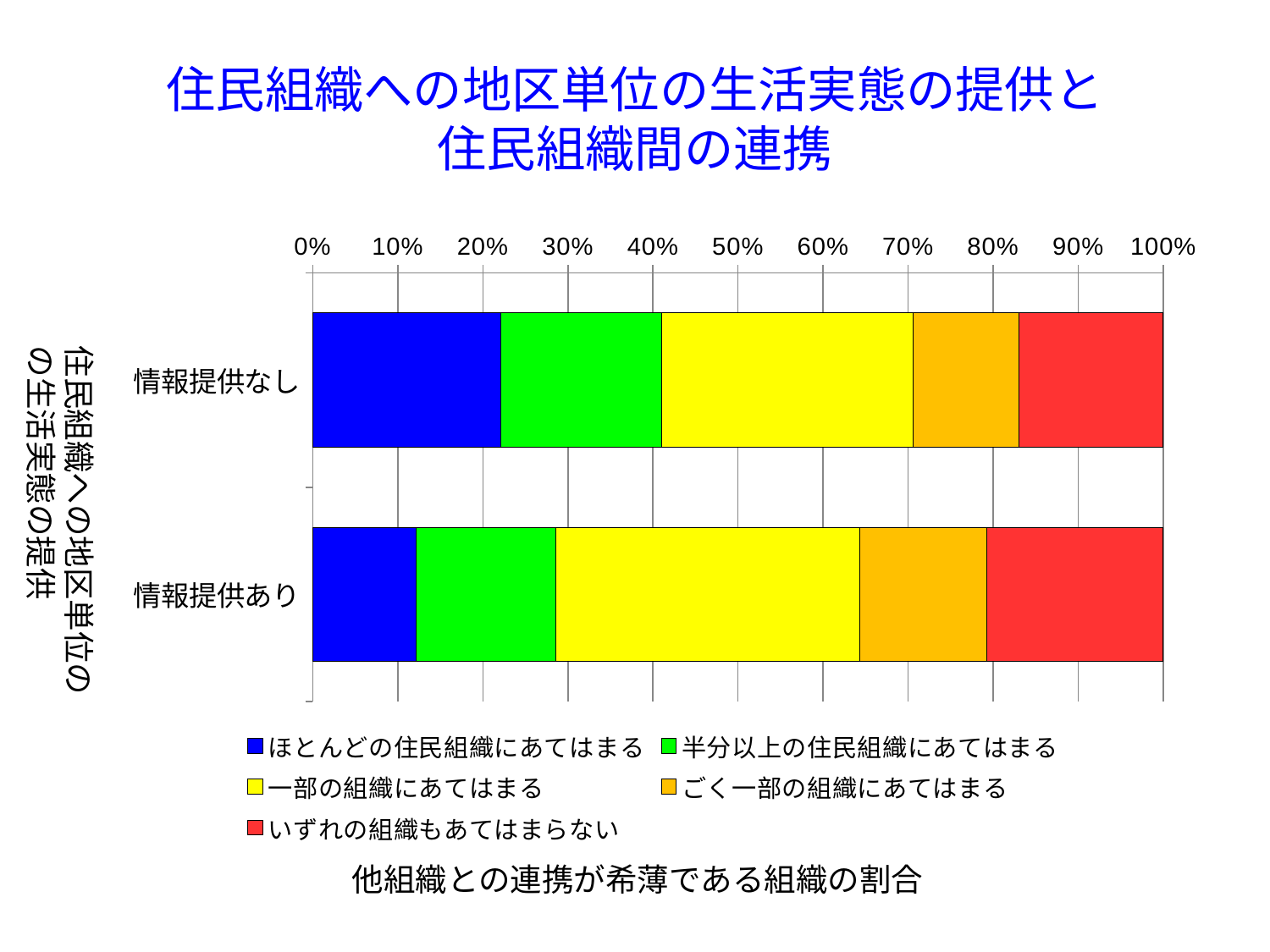

# 住民組織への地区単位の生活実態の提供と 住民組織間の連携

### Chart

| Category | ほとんどの住民組織にあてはまる | 半分以上の住民組織にあてはまる | 一部の組織にあてはまる | ごく一部の組織にあてはまる | いずれの組織もあてはまらない |
|---|---|---|---|---|---|
| 情報提供なし | 163.0 | 139.0 | 218.0 | 92.0 | 125.0 |
| 情報提供あり | 17.0 | 23.0 | 50.0 | 21.0 | 29.0 |
住民組織への地区単位の
の生活実態の提供
他組織との連携が希薄である組織の割合